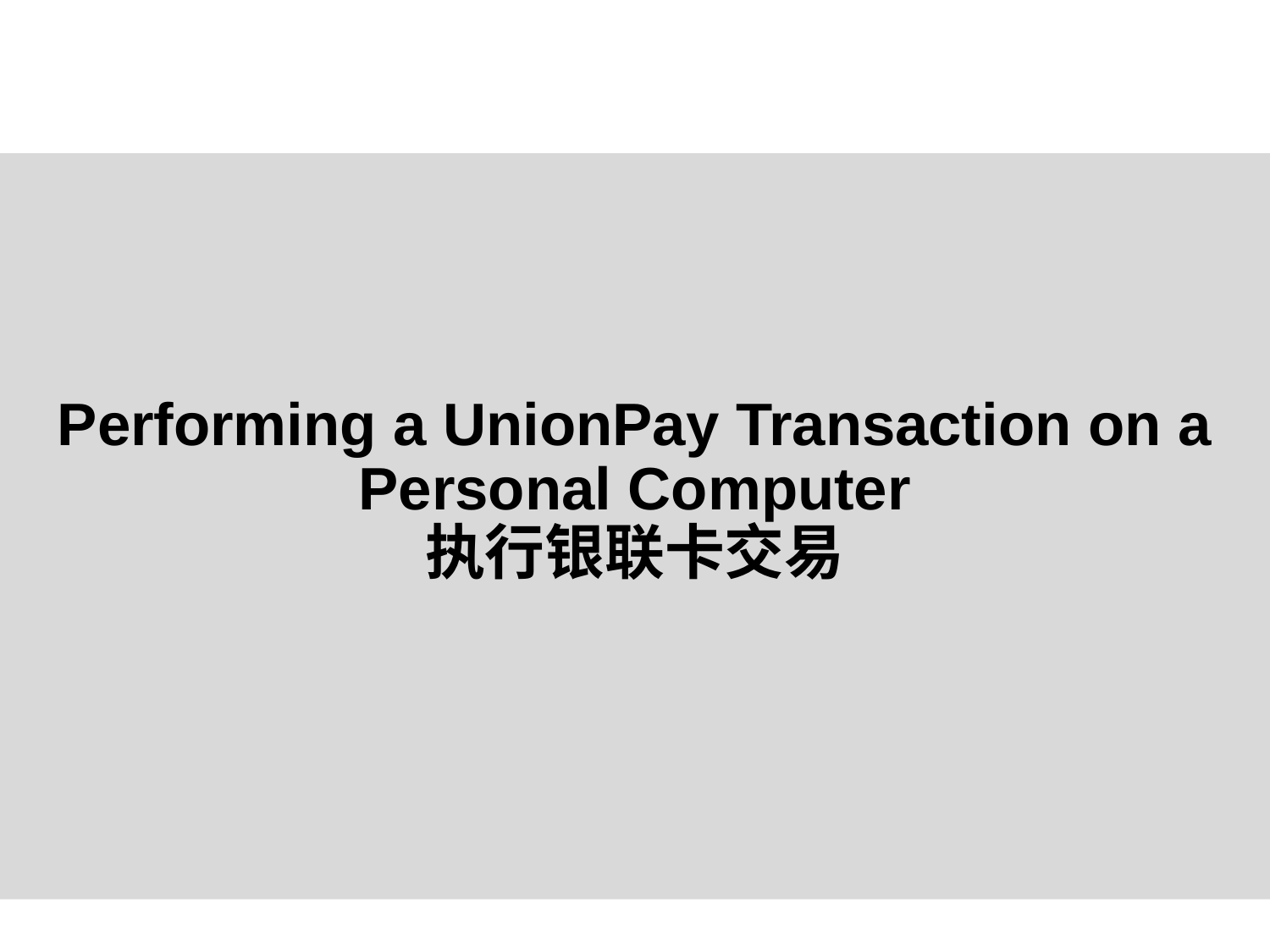

# Performing a UnionPay Transaction on a Personal Computer 执行银联卡交易